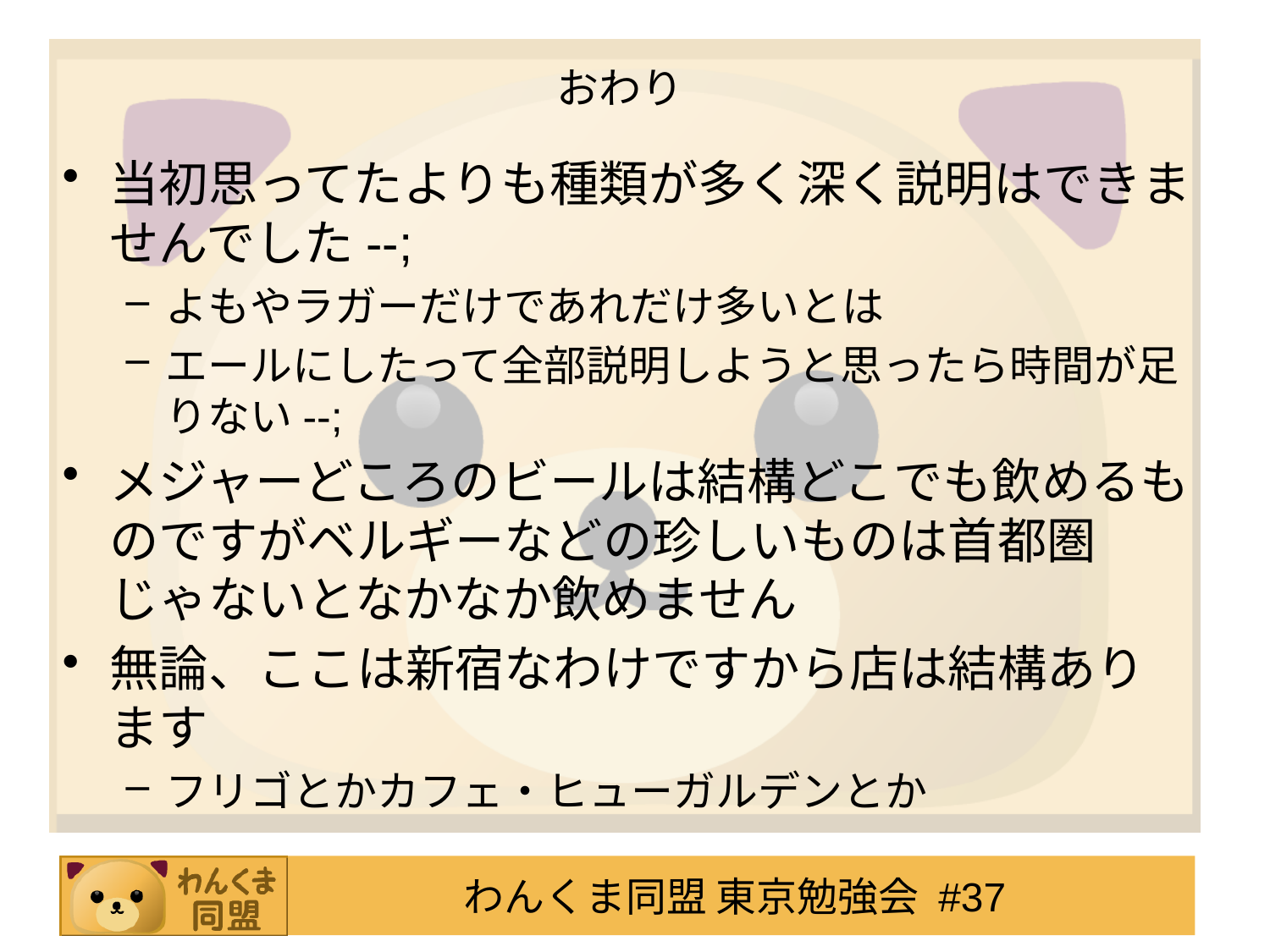

# おわり
当初思ってたよりも種類が多く深く説明はできませんでした--;
よもやラガーだけであれだけ多いとは
エールにしたって全部説明しようと思ったら時間が足りない--;
メジャーどころのビールは結構どこでも飲めるものですがベルギーなどの珍しいものは首都圏じゃないとなかなか飲めません
無論、ここは新宿なわけですから店は結構あります
フリゴとかカフェ・ヒューガルデンとか